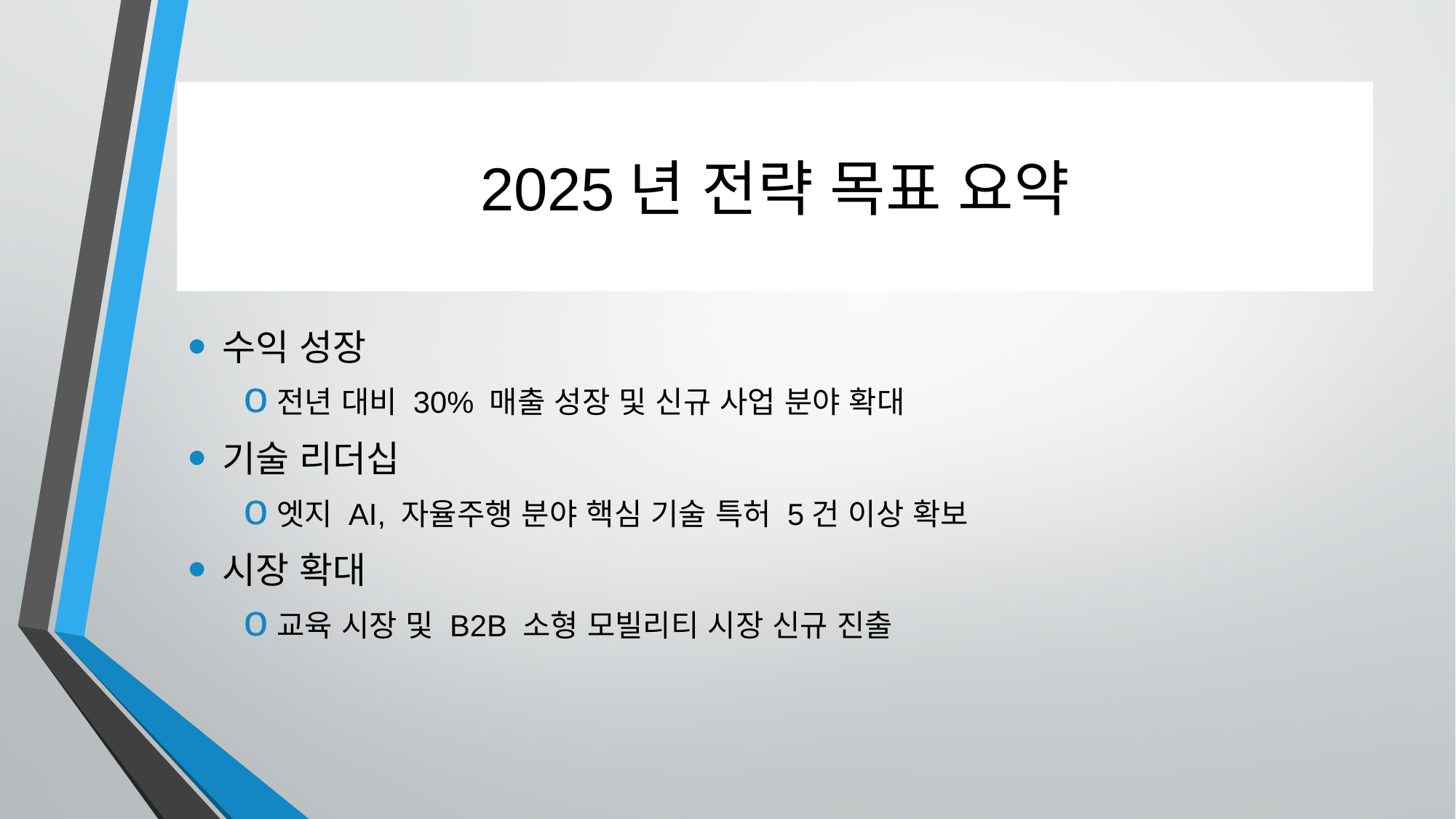

# 2025년 전략 목표 요약
수익 성장
전년 대비 30% 매출 성장 및 신규 사업 분야 확대
기술 리더십
엣지 AI, 자율주행 분야 핵심 기술 특허 5건 이상 확보
시장 확대
교육 시장 및 B2B 소형 모빌리티 시장 신규 진출